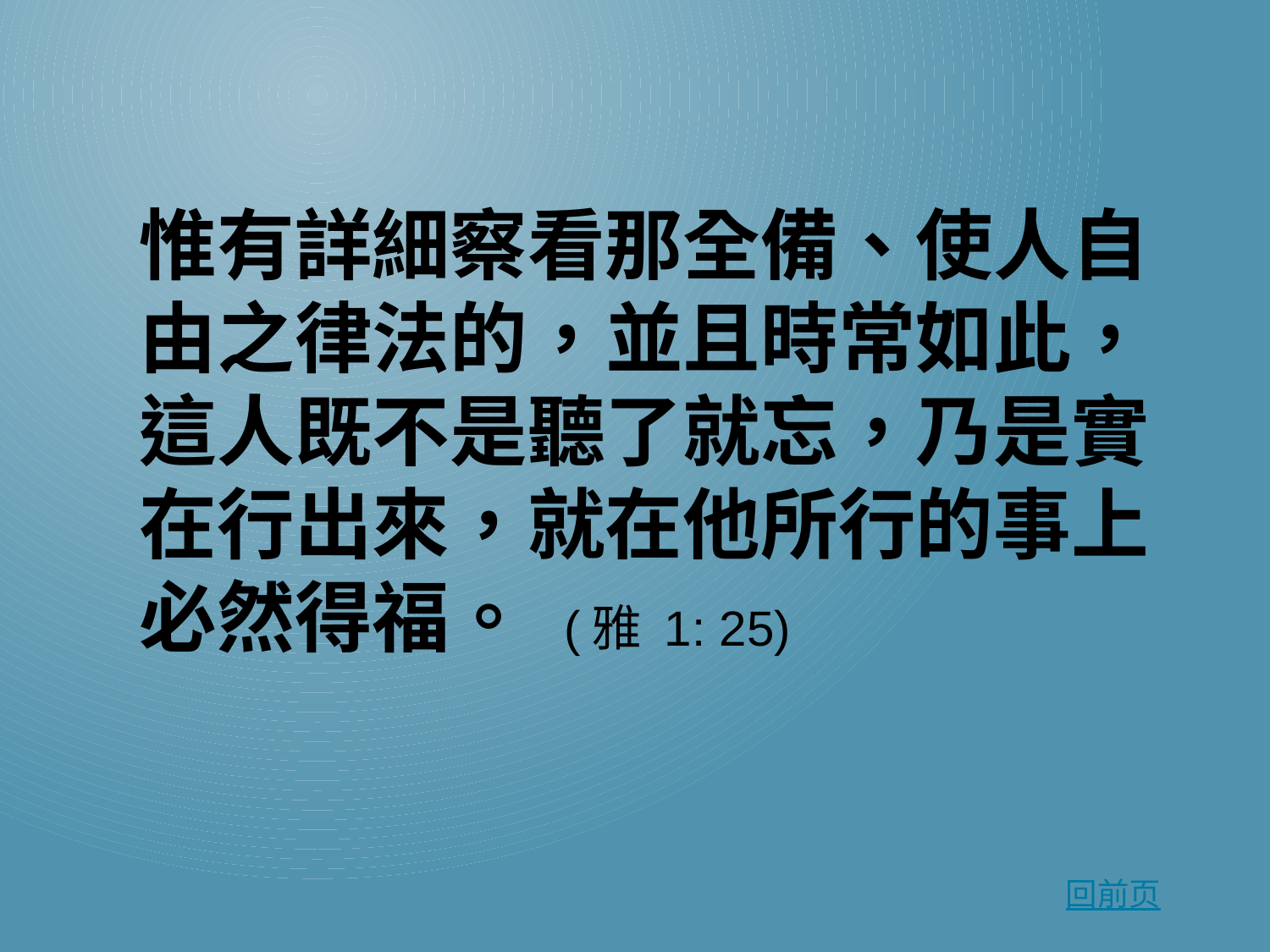

惟 有 詳 細 察 看 那 全 備 、 使 人 自 由 之 律 法 的 ， 並 且 時 常 如 此 ， 這 人 既 不 是 聽 了 就 忘 ， 乃 是 實 在 行 出 來 ， 就 在 他 所 行 的 事 上 必 然 得 福 。 (雅 1: 25)
#

回前页